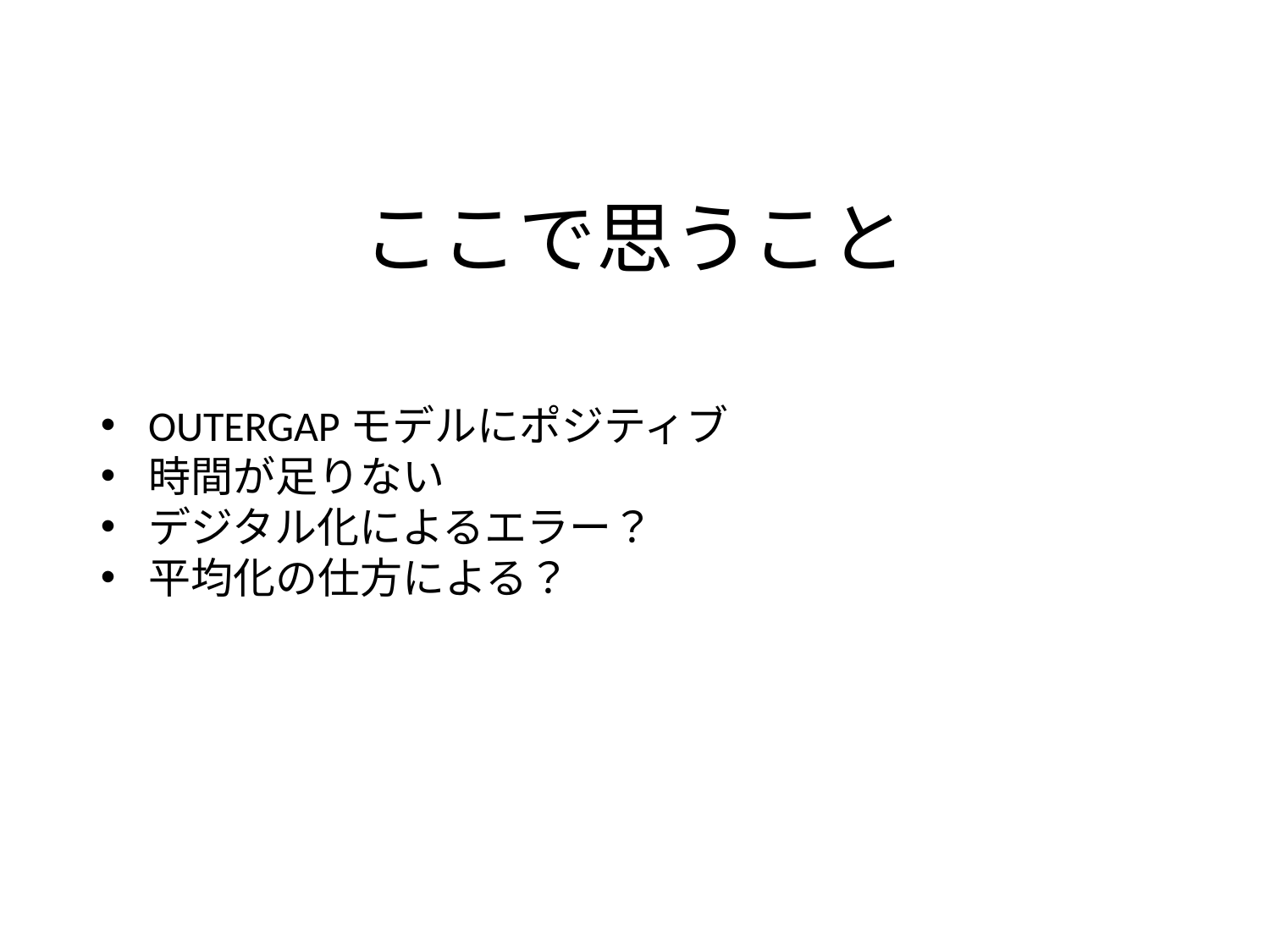

# ここで思うこと
OUTERGAPモデルにポジティブ
時間が足りない
デジタル化によるエラー？
平均化の仕方による？